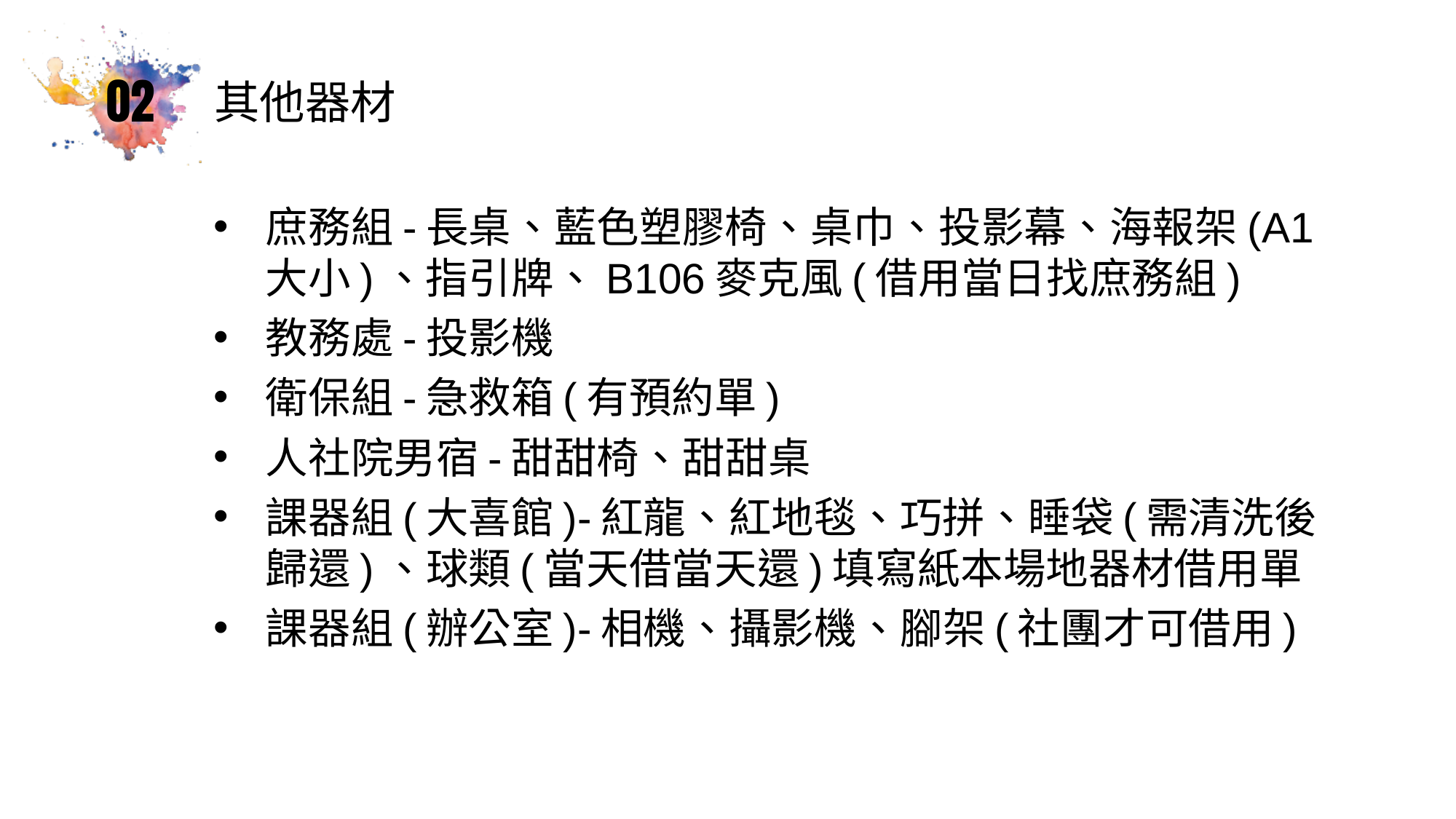

# 其他器材
庶務組-長桌、藍色塑膠椅、桌巾、投影幕、海報架(A1大小)、指引牌、B106麥克風(借用當日找庶務組)
教務處-投影機
衛保組-急救箱(有預約單)
人社院男宿-甜甜椅、甜甜桌
課器組(大喜館)-紅龍、紅地毯、巧拼、睡袋(需清洗後歸還)、球類(當天借當天還)填寫紙本場地器材借用單
課器組(辦公室)-相機、攝影機、腳架(社團才可借用)